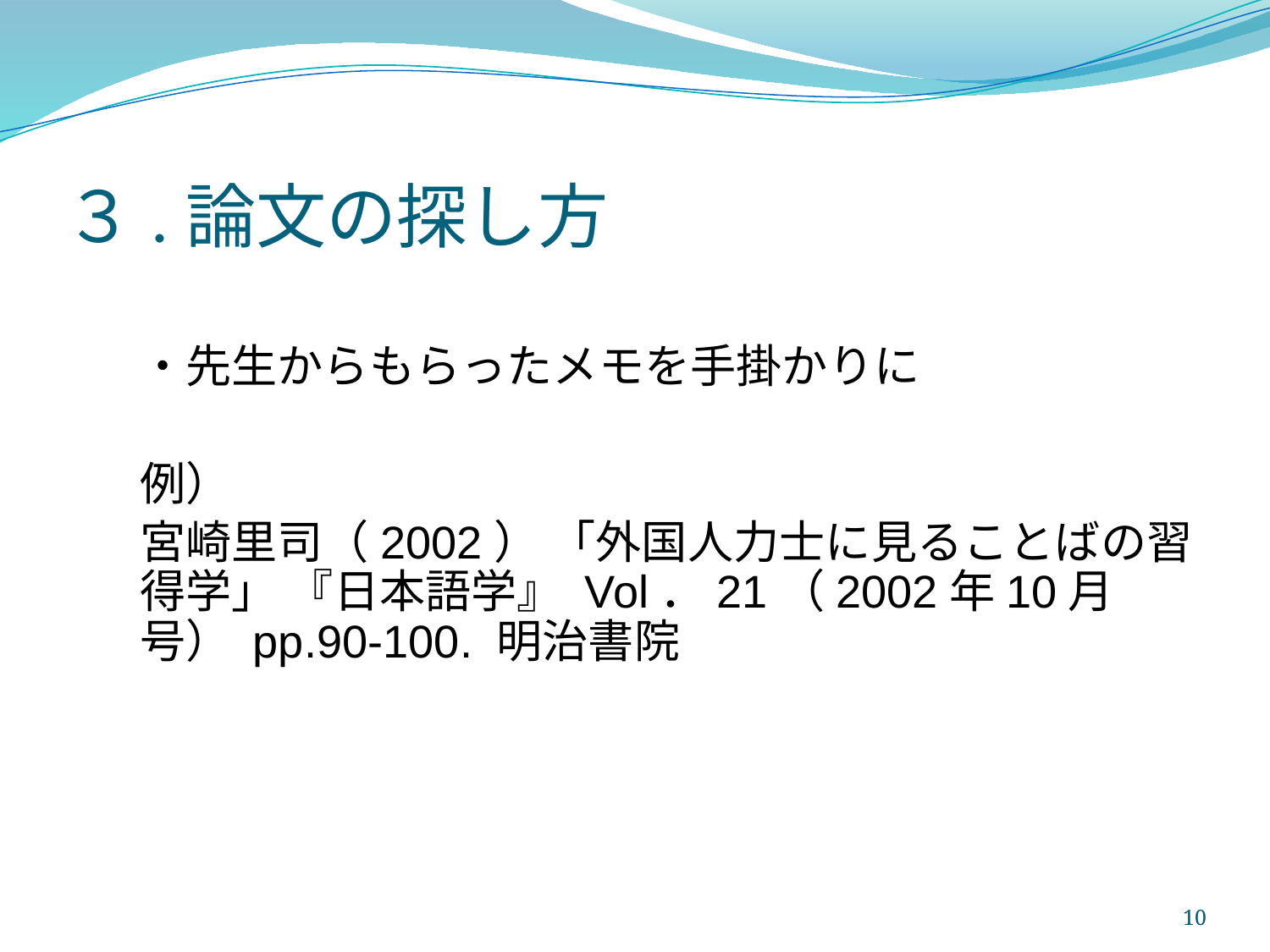

# ３.論文の探し方

・先生からもらったメモを手掛かりに

例）
宮崎里司（2002） 「外国人力士に見ることばの習得学」 『日本語学』 Vol．21（2002年10月号） pp.90-100. 明治書院
10